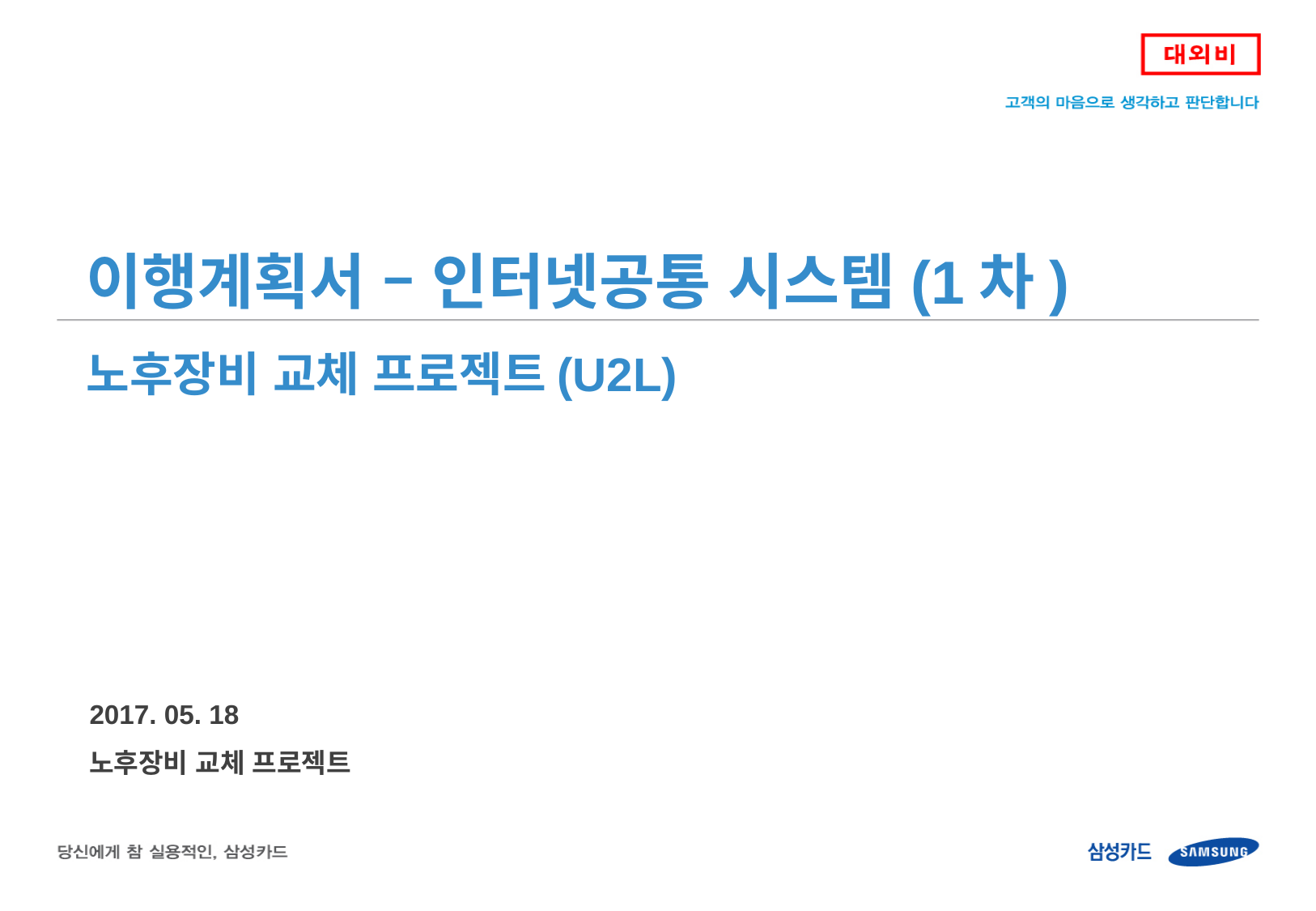

이행계획서 – 인터넷공통 시스템(1차)
노후장비 교체 프로젝트(U2L)
2017. 05. 18
노후장비 교체 프로젝트